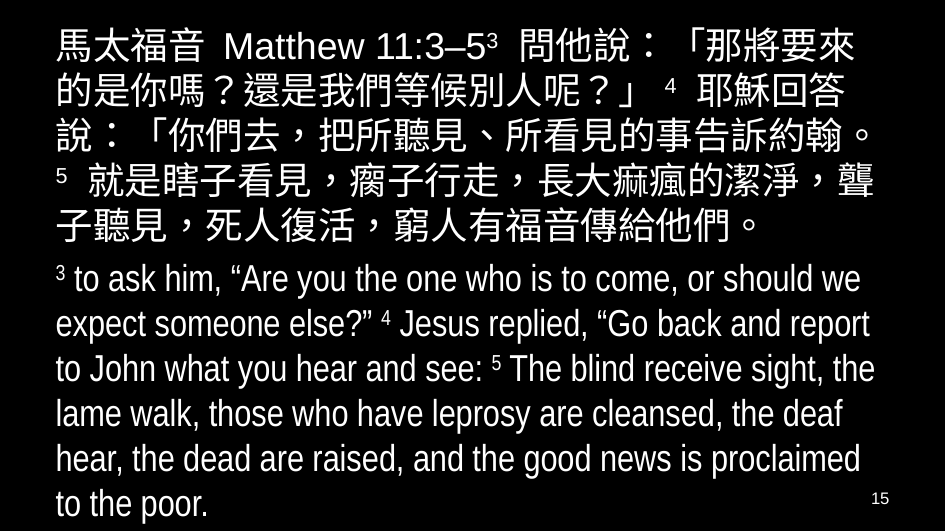

馬太福音 Matthew 11:3–53 問他說：「那將要來的是你嗎？還是我們等候別人呢？」4 耶穌回答說：「你們去，把所聽見、所看見的事告訴約翰。5 就是瞎子看見，瘸子行走，長大痲瘋的潔淨，聾子聽見，死人復活，窮人有福音傳給他們。
3 to ask him, “Are you the one who is to come, or should we expect someone else?” 4 Jesus replied, “Go back and report to John what you hear and see: 5 The blind receive sight, the lame walk, those who have leprosy are cleansed, the deaf hear, the dead are raised, and the good news is proclaimed to the poor.

15